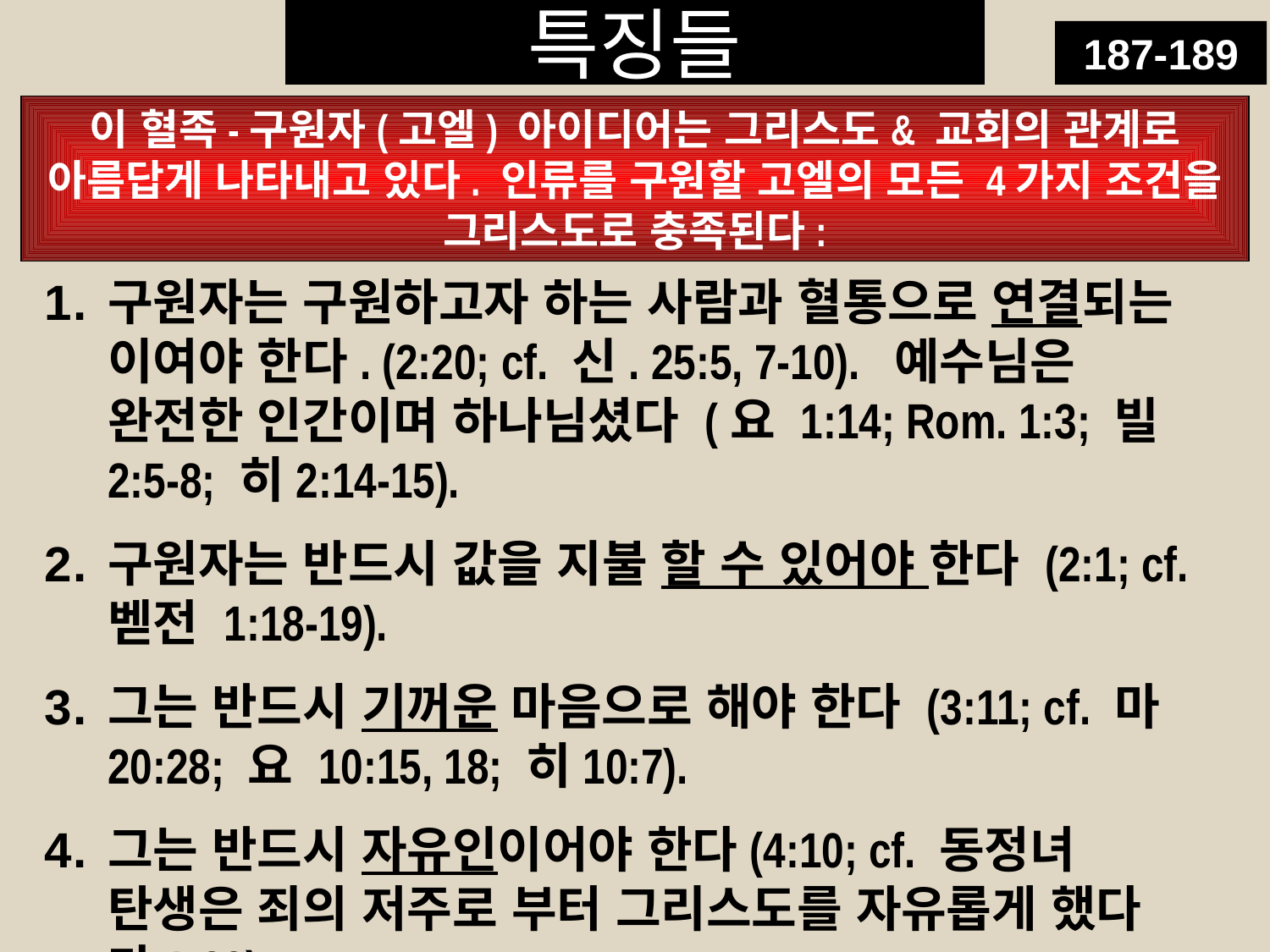

# 특징들
187-189
이 혈족-구원자(고엘) 아이디어는 그리스도& 교회의 관계로 아름답게 나타내고 있다. 인류를 구원할 고엘의 모든 4가지 조건을 그리스도로 충족된다:
구원자는 구원하고자 하는 사람과 혈통으로 연결되는 이여야 한다. (2:20; cf. 신. 25:5, 7-10).  예수님은 완전한 인간이며 하나님셨다 (요 1:14; Rom. 1:3; 빌 2:5-8; 히2:14-15).
구원자는 반드시 값을 지불 할 수 있어야 한다 (2:1; cf. 벧전 1:18-19).
그는 반드시 기꺼운 마음으로 해야 한다 (3:11; cf. 마20:28; 요 10:15, 18; 히10:7).
그는 반드시 자유인이어야 한다(4:10; cf. 동정녀 탄생은 죄의 저주로 부터 그리스도를 자유롭게 했다 마1:23).